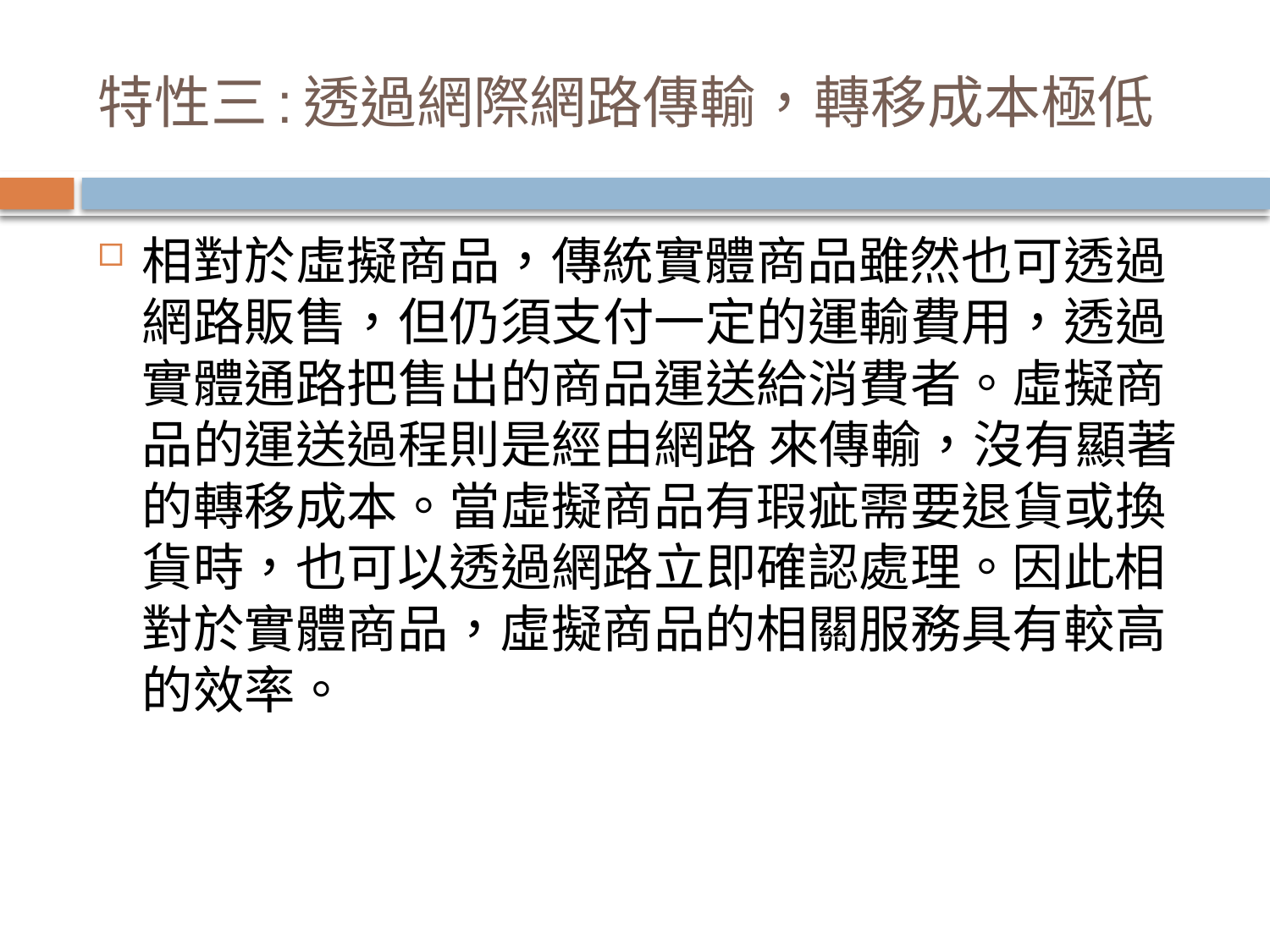

# 特性三:透過網際網路傳輸，轉移成本極低
相對於虛擬商品，傳統實體商品雖然也可透過網路販售，但仍須支付一定的運輸費用，透過實體通路把售出的商品運送給消費者。虛擬商品的運送過程則是經由網路 來傳輸，沒有顯著的轉移成本。當虛擬商品有瑕疵需要退貨或換貨時，也可以透過網路立即確認處理。因此相對於實體商品，虛擬商品的相關服務具有較高的效率。